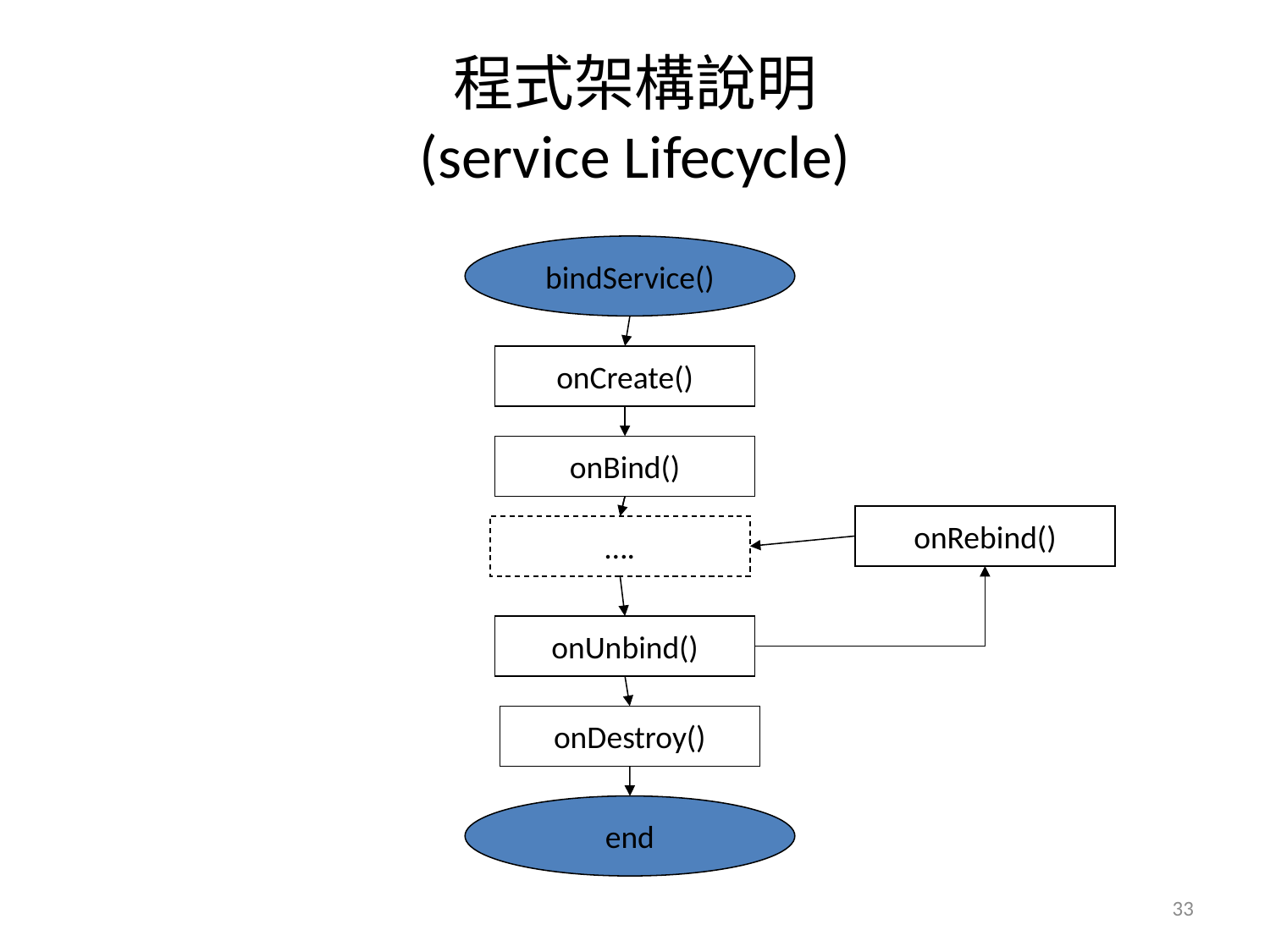

# 程式架構說明 (service Lifecycle)
bindService()
onCreate()
onBind()
onRebind()
….
onUnbind()
onDestroy()
end
33